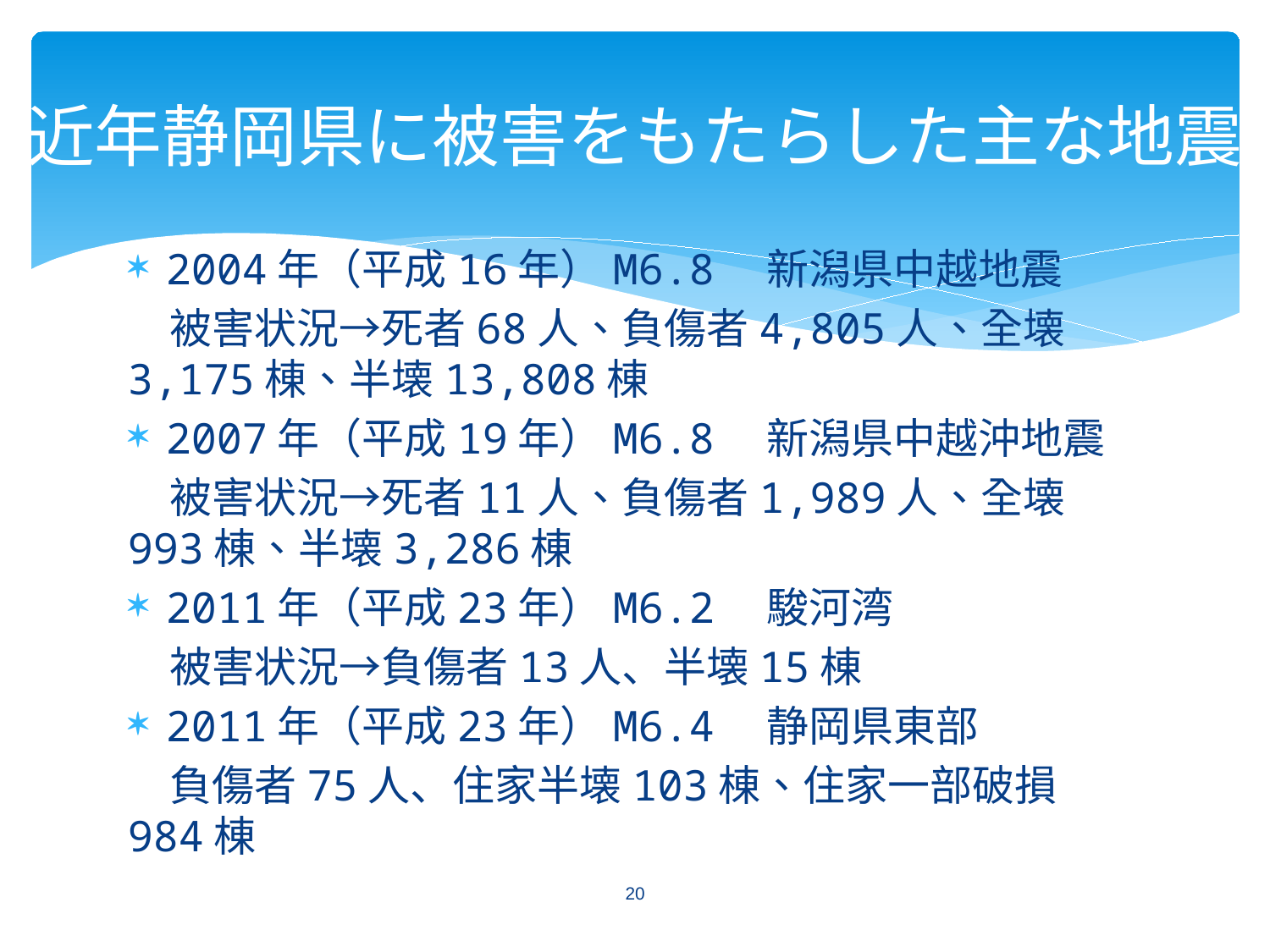

# 近年静岡県に被害をもたらした主な地震
2004年（平成16年）M6.8　新潟県中越地震
　被害状況→死者68人、負傷者4,805人、全壊3,175棟、半壊13,808棟
2007年（平成19年）M6.8　新潟県中越沖地震
　被害状況→死者11人、負傷者1,989人、全壊993棟、半壊3,286棟
2011年（平成23年）M6.2　駿河湾
　被害状況→負傷者13人、半壊15棟
2011年（平成23年）M6.4　静岡県東部
　負傷者75人、住家半壊103棟、住家一部破損 984棟

20